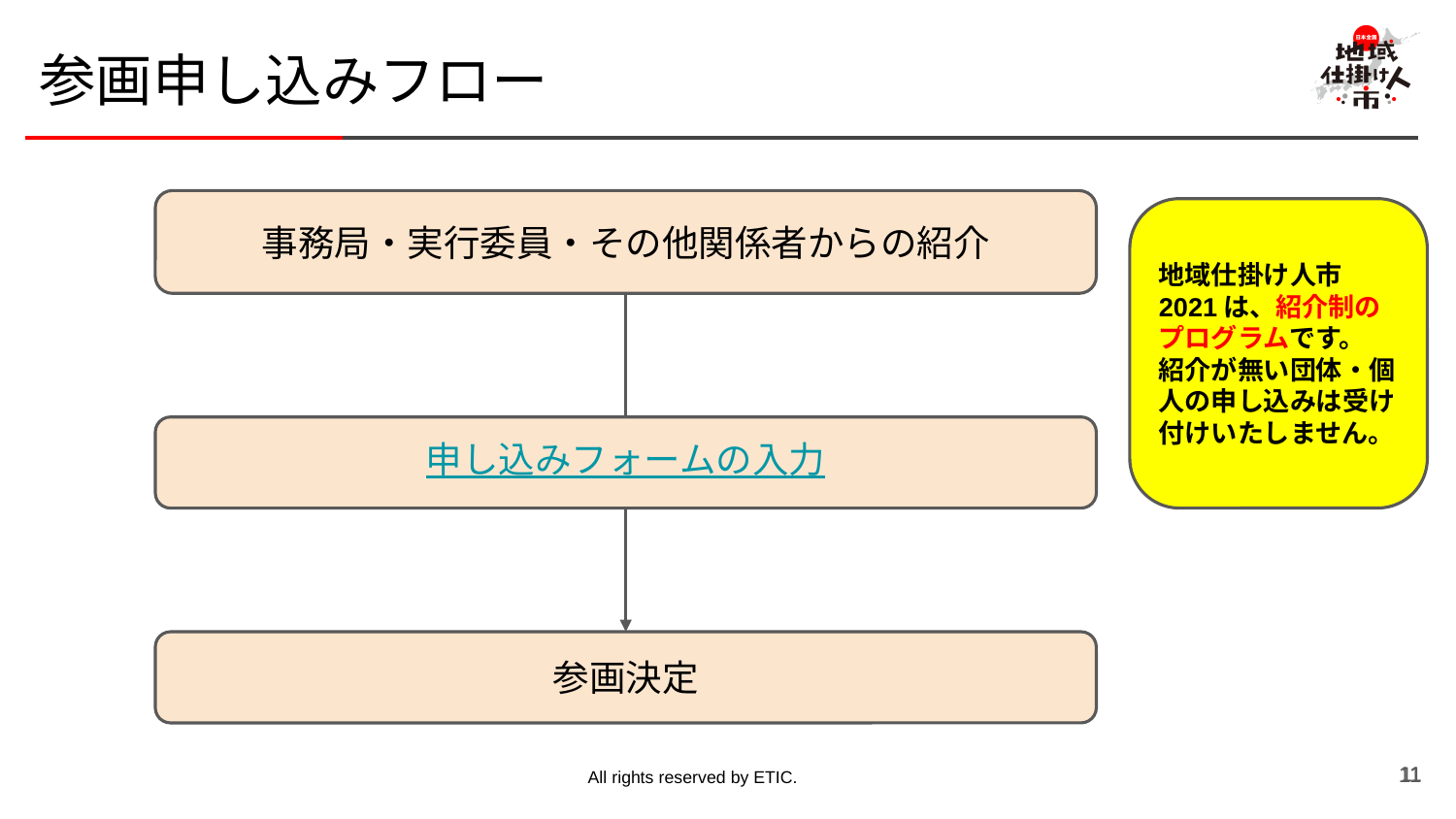

# 参画申し込みフロー
事務局・実行委員・その他関係者からの紹介
地域仕掛け人市2021は、紹介制のプログラムです。
紹介が無い団体・個人の申し込みは受け付けいたしません。
申し込みフォームの入力
参画決定
11
11